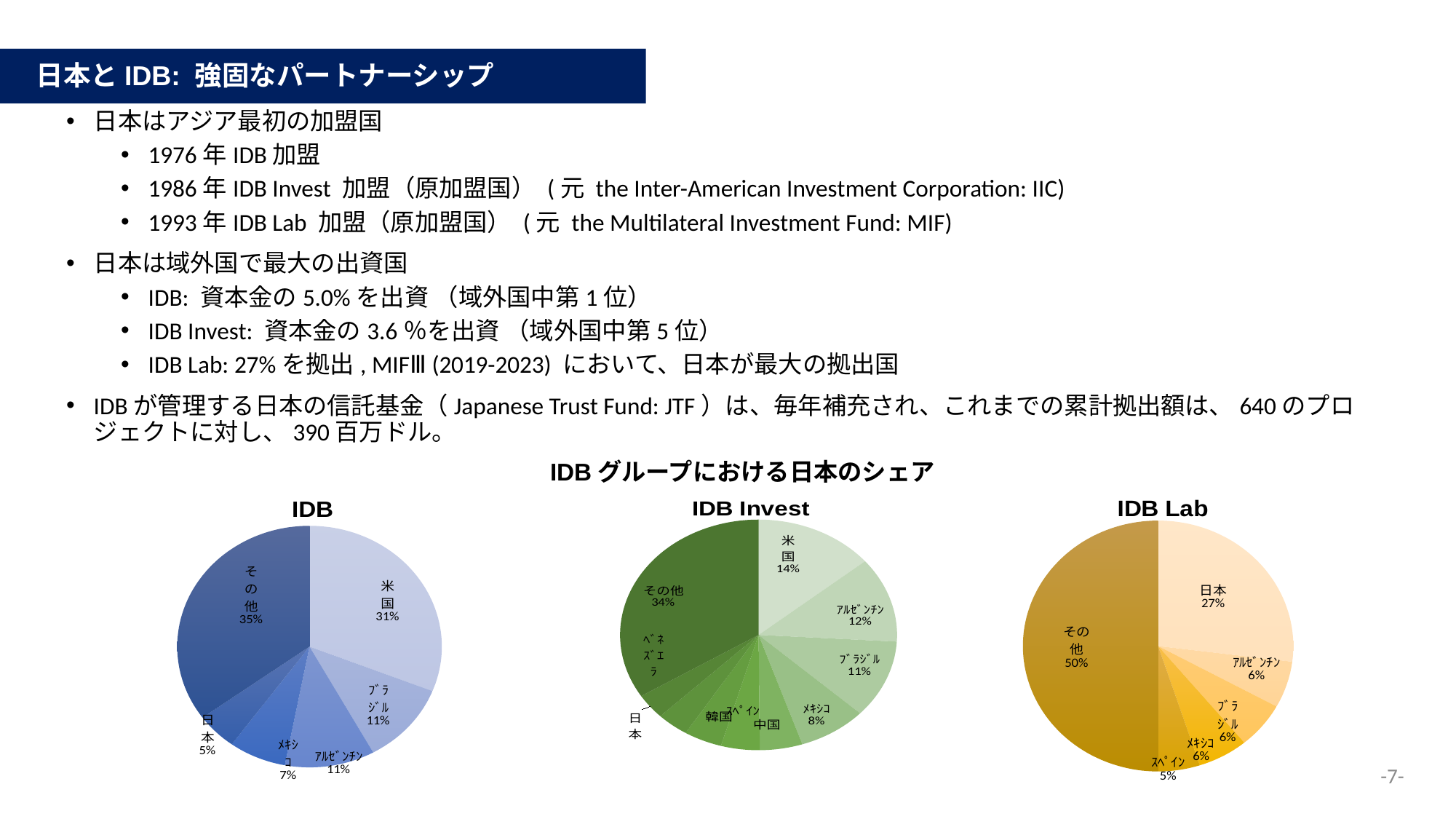

日本とIDB: 強固なパートナーシップ
日本はアジア最初の加盟国
1976年IDB加盟
1986年IDB Invest 加盟（原加盟国） (元 the Inter-American Investment Corporation: IIC)
1993年IDB Lab 加盟（原加盟国） (元 the Multilateral Investment Fund: MIF)
日本は域外国で最大の出資国
IDB: 資本金の5.0%を出資 （域外国中第1位）
IDB Invest: 資本金の3.6％を出資 （域外国中第5位）
IDB Lab: 27%を拠出, MIFⅢ (2019-2023) において、日本が最大の拠出国
IDBが管理する日本の信託基金（Japanese Trust Fund: JTF）は、毎年補充され、これまでの累計拠出額は、640のプロジェクトに対し、390百万ドル。
   IDBグループにおける日本のシェア

### Chart: IDB Invest

| Category |  |
|---|---|
| 米国 | 0.14 |
| ｱﾙｾﾞﾝﾁﾝ | 0.12 |
| ﾌﾞﾗｼﾞﾙ | 0.11 |
| ﾒｷｼｺ | 0.08 |
| 中国 | 0.05 |
| ｽﾍﾟｲﾝ | 0.0454 |
| 韓国 | 0.0446 |
| ﾍﾞﾈｽﾞｴﾗ | 0.0374 |
| 日本 | 0.0355 |
| その他 | 0.34 |

### Chart: IDB Lab

| Category |  |
|---|---|
| 日 | 0.27 |
| 亜 | 0.06 |
| 伯 | 0.06 |
| 墨 | 0.06 |
| 西 | 0.05 |
| その他 | 0.5 |

### Chart: IDB

| Category |  |
|---|---|
| 米 | 0.31 |
| 伯 | 0.11 |
| 亜 | 0.11 |
| 墨 | 0.07 |
| 日 | 0.05 |
| その他 | 0.35 |
-7-